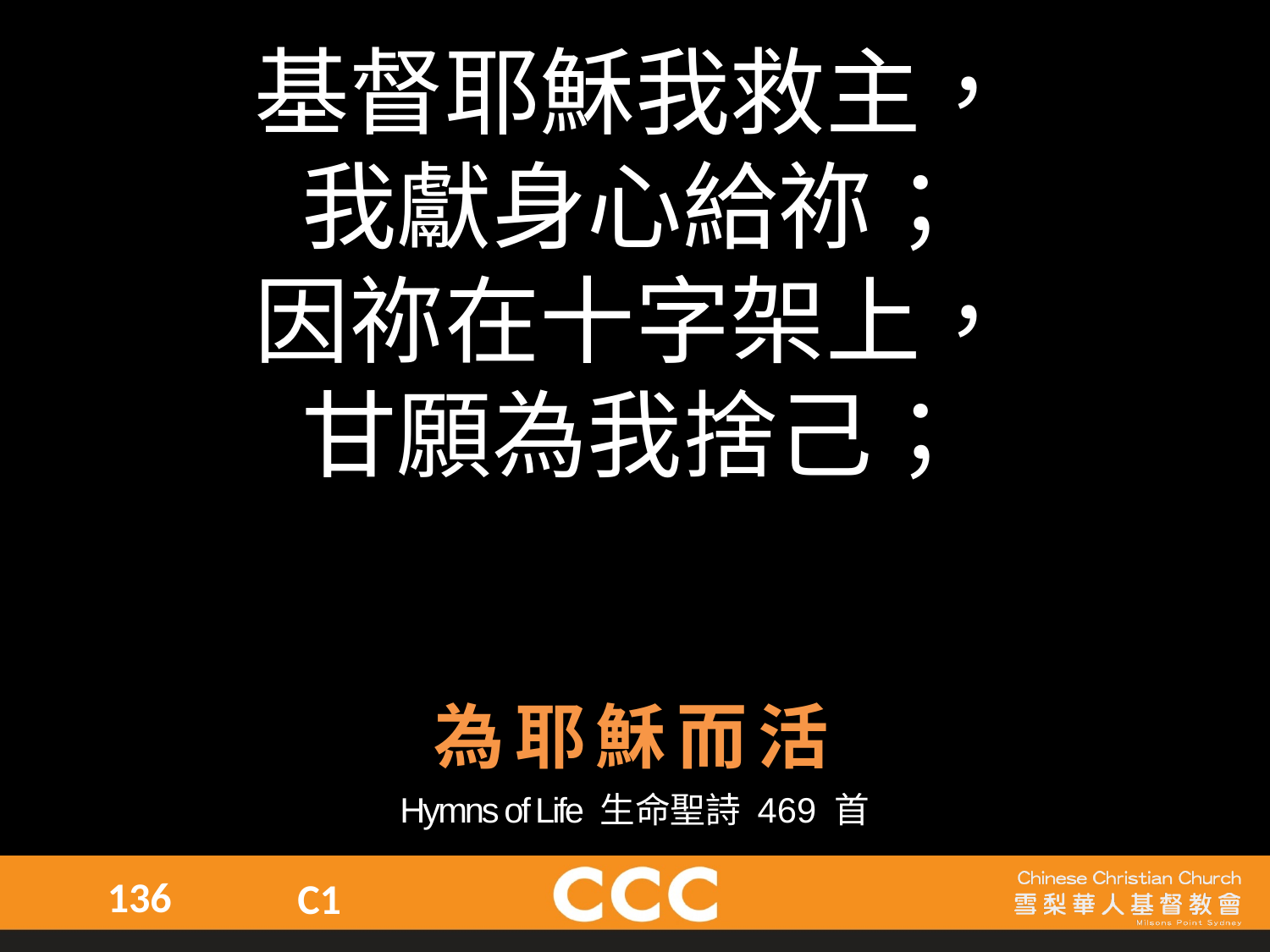

基督耶穌我救主，
我獻身心給祢；
因祢在十字架上，
甘願為我捨己；
為耶穌而活
Hymns of Life 生命聖詩 469 首
136
C1